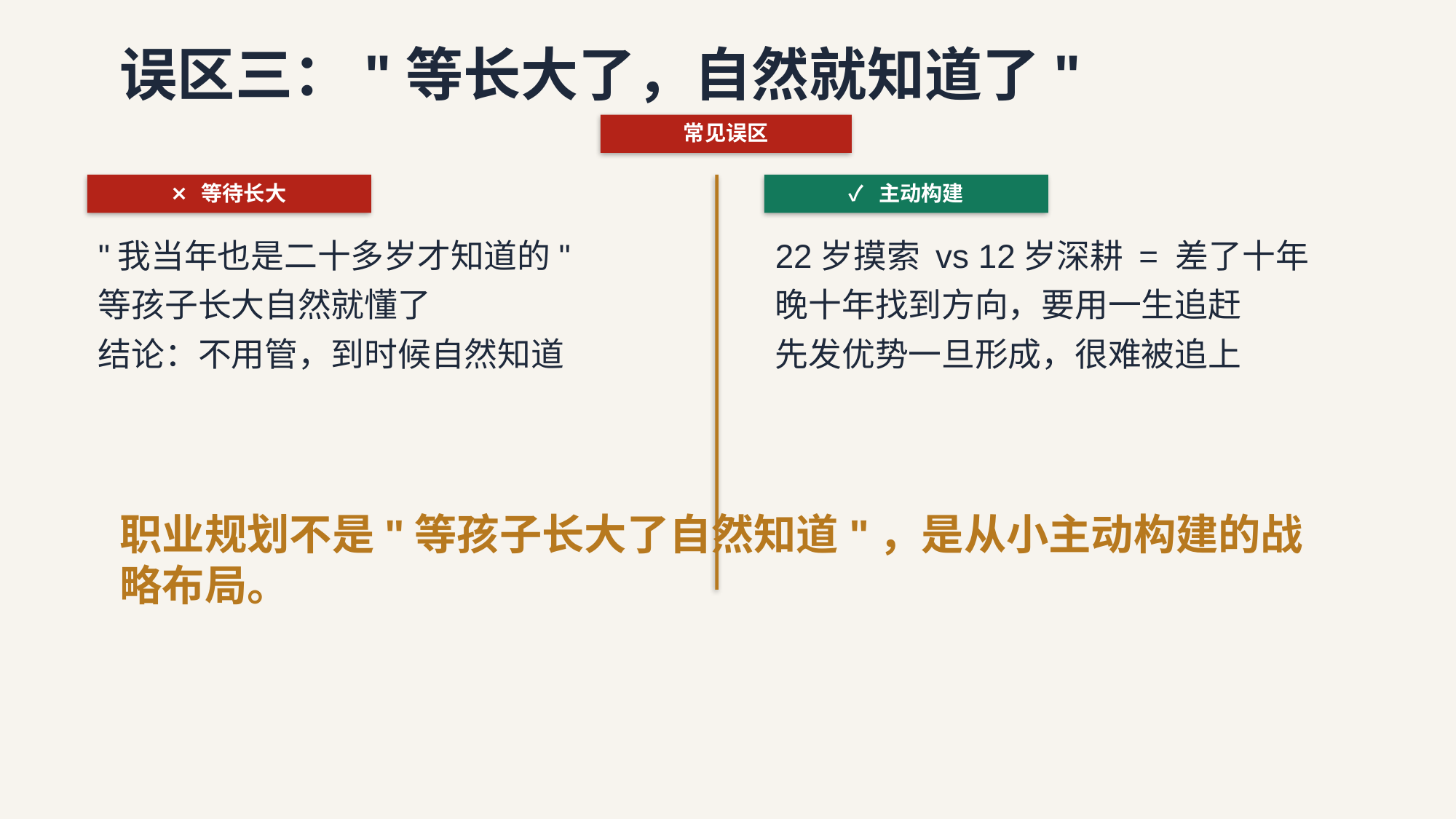

误区三："等长大了，自然就知道了"

常见误区

❌  等待长大

✓  主动构建
"我当年也是二十多岁才知道的"
等孩子长大自然就懂了
结论：不用管，到时候自然知道
22岁摸索 vs 12岁深耕 = 差了十年
晚十年找到方向，要用一生追赶
先发优势一旦形成，很难被追上
职业规划不是"等孩子长大了自然知道"，是从小主动构建的战略布局。